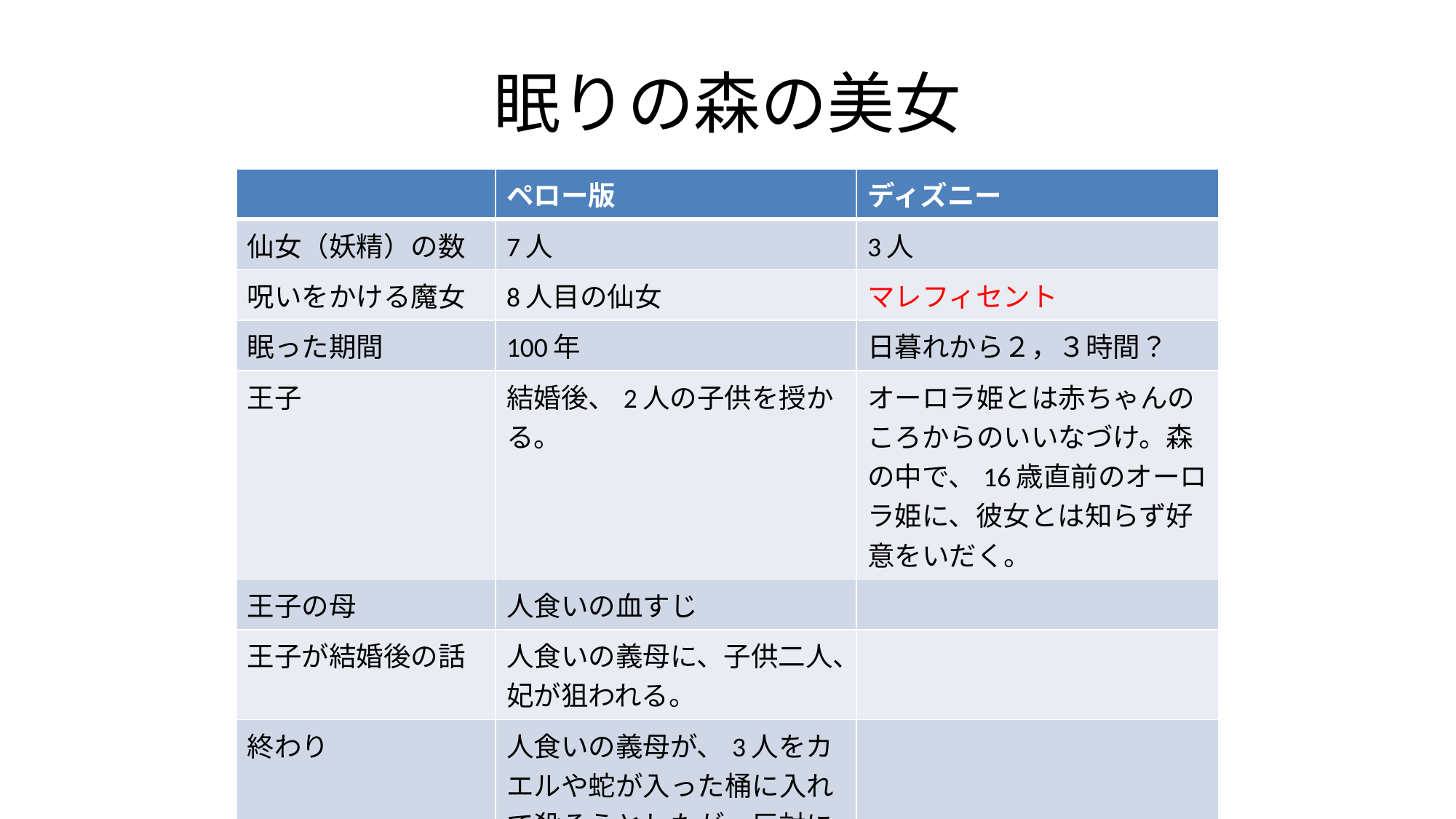

# 眠りの森の美女
|  | ペロー版 | ディズニー |
| --- | --- | --- |
| 仙女（妖精）の数 | 7人 | 3人 |
| 呪いをかける魔女 | 8人目の仙女 | マレフィセント |
| 眠った期間 | 100年 | 日暮れから２，３時間？ |
| 王子 | 結婚後、2人の子供を授かる。 | オーロラ姫とは赤ちゃんのころからのいいなづけ。森の中で、16歳直前のオーロラ姫に、彼女とは知らず好意をいだく。 |
| 王子の母 | 人食いの血すじ |  |
| 王子が結婚後の話 | 人食いの義母に、子供二人、妃が狙われる。 |  |
| 終わり | 人食いの義母が、3人をカエルや蛇が入った桶に入れて殺そうとしたが、反対に自分が入って死ぬ。 |  |